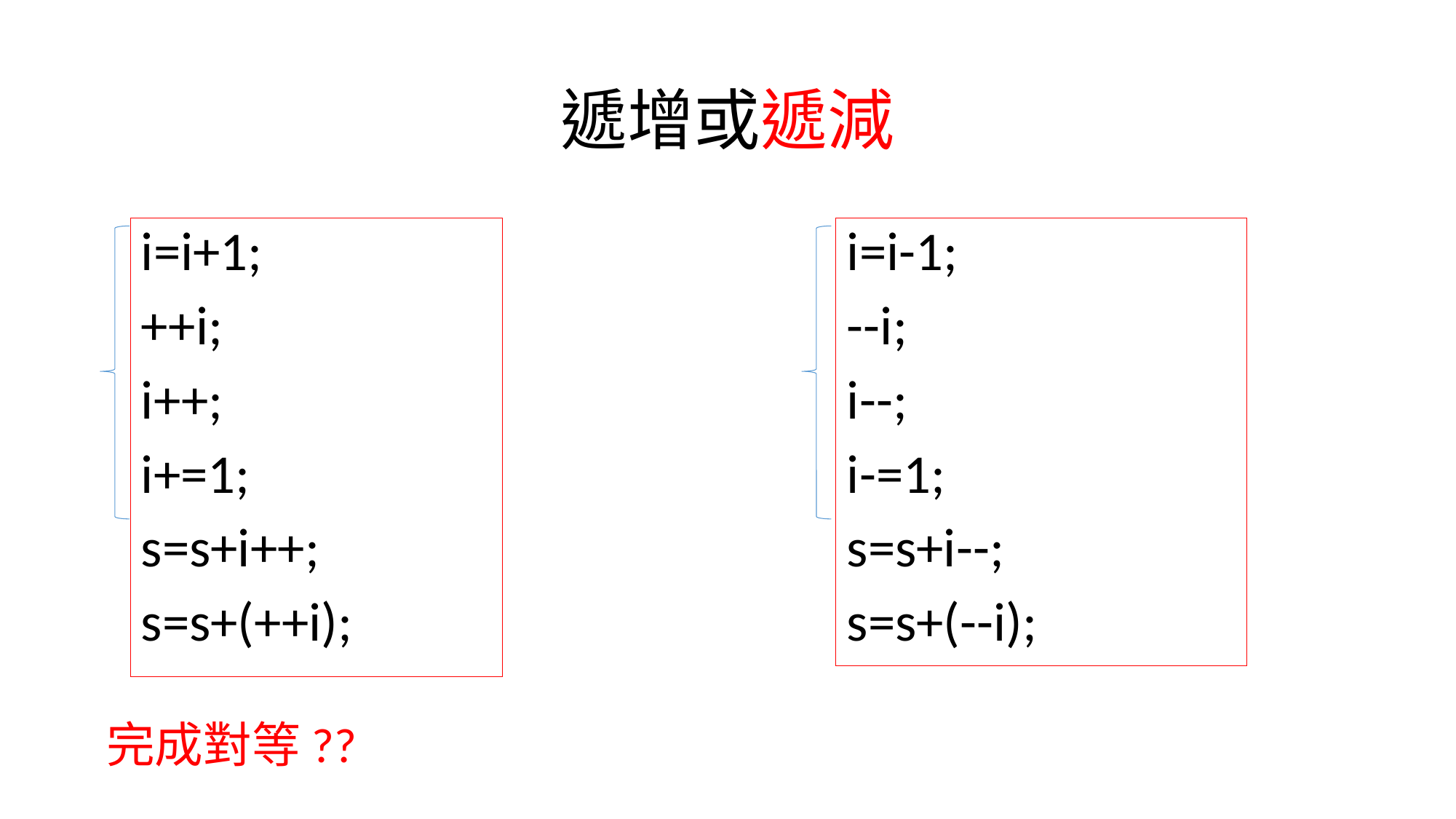

# 遞增或遞減
i=i+1;
++i;
i++;
i+=1;
s=s+i++;
s=s+(++i);

i=i-1;
--i;
i--;
i-=1;
s=s+i--;
s=s+(--i);

完成對等??